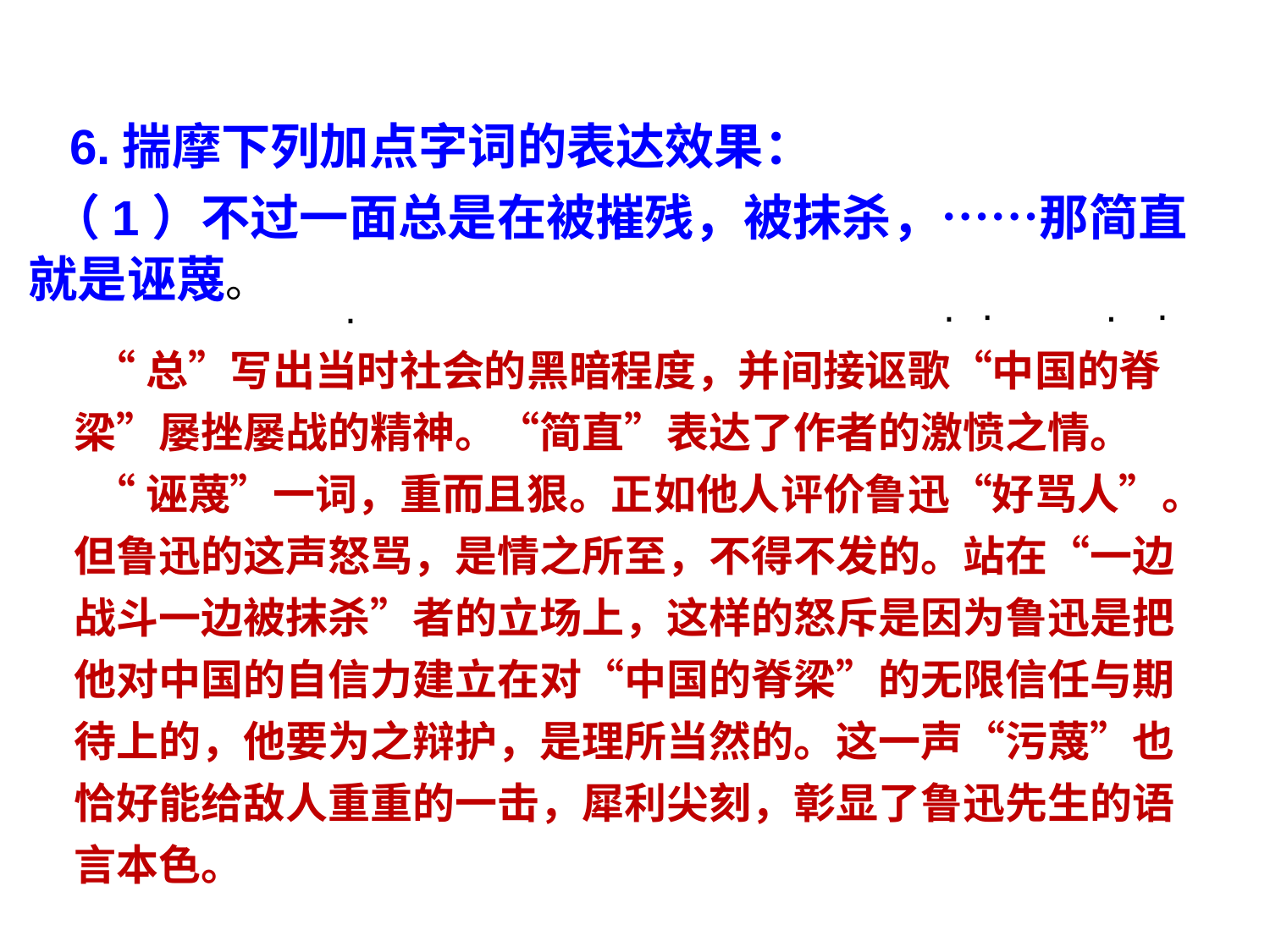

6.揣摩下列加点字词的表达效果：
 （1）不过一面总是在被摧残，被抹杀，……那简直就是诬蔑。
·
·
·
·
·
  “总”写出当时社会的黑暗程度，并间接讴歌“中国的脊梁”屡挫屡战的精神。“简直”表达了作者的激愤之情。
  “诬蔑”一词，重而且狠。正如他人评价鲁迅“好骂人”。但鲁迅的这声怒骂，是情之所至，不得不发的。站在“一边战斗一边被抹杀”者的立场上，这样的怒斥是因为鲁迅是把他对中国的自信力建立在对“中国的脊梁”的无限信任与期待上的，他要为之辩护，是理所当然的。这一声“污蔑”也恰好能给敌人重重的一击，犀利尖刻，彰显了鲁迅先生的语言本色。